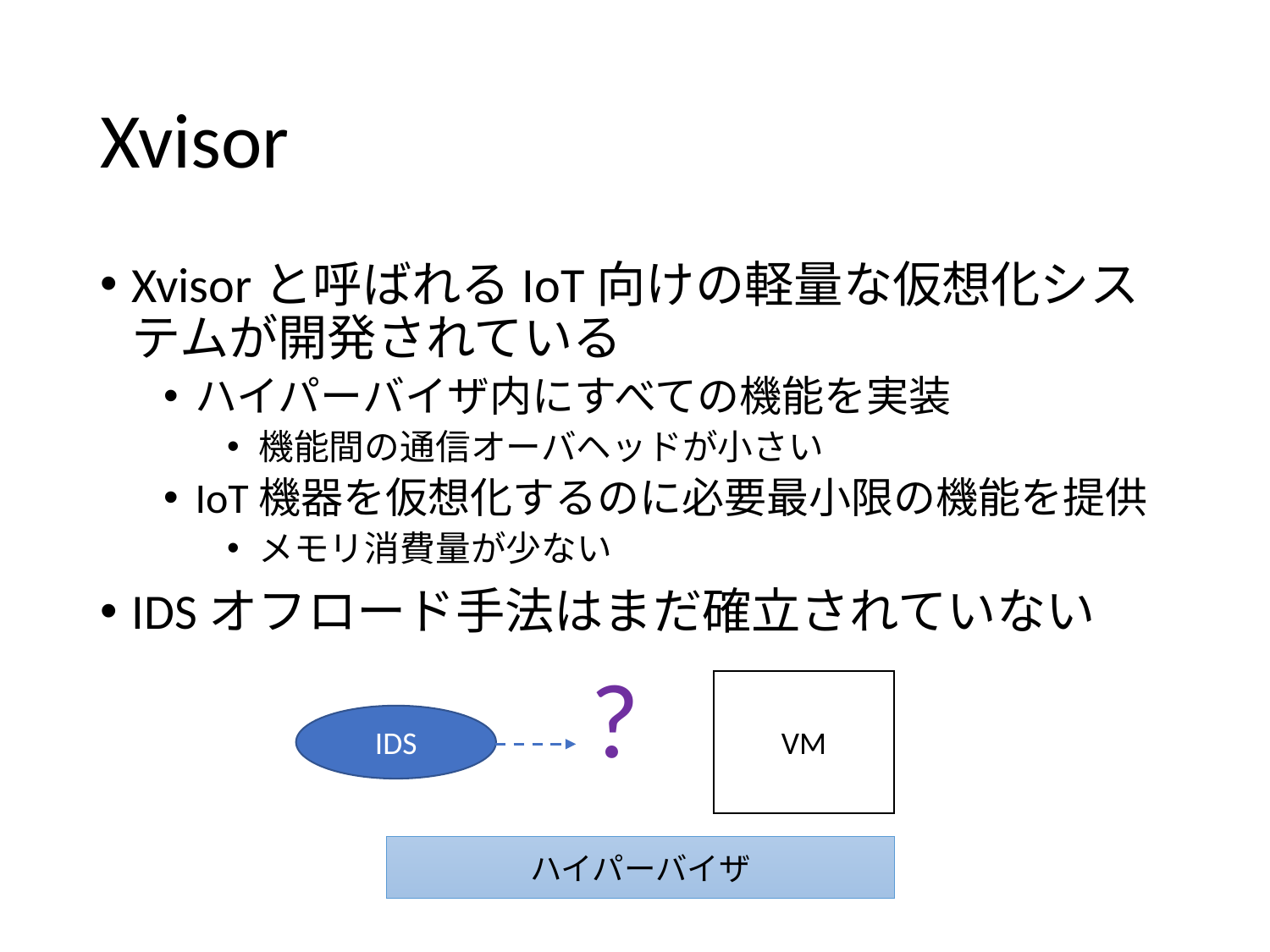

# Xvisor
Xvisorと呼ばれるIoT向けの軽量な仮想化システムが開発されている
ハイパーバイザ内にすべての機能を実装
機能間の通信オーバヘッドが小さい
IoT機器を仮想化するのに必要最小限の機能を提供
メモリ消費量が少ない
IDSオフロード手法はまだ確立されていない
?
VM
IDS
ハイパーバイザ